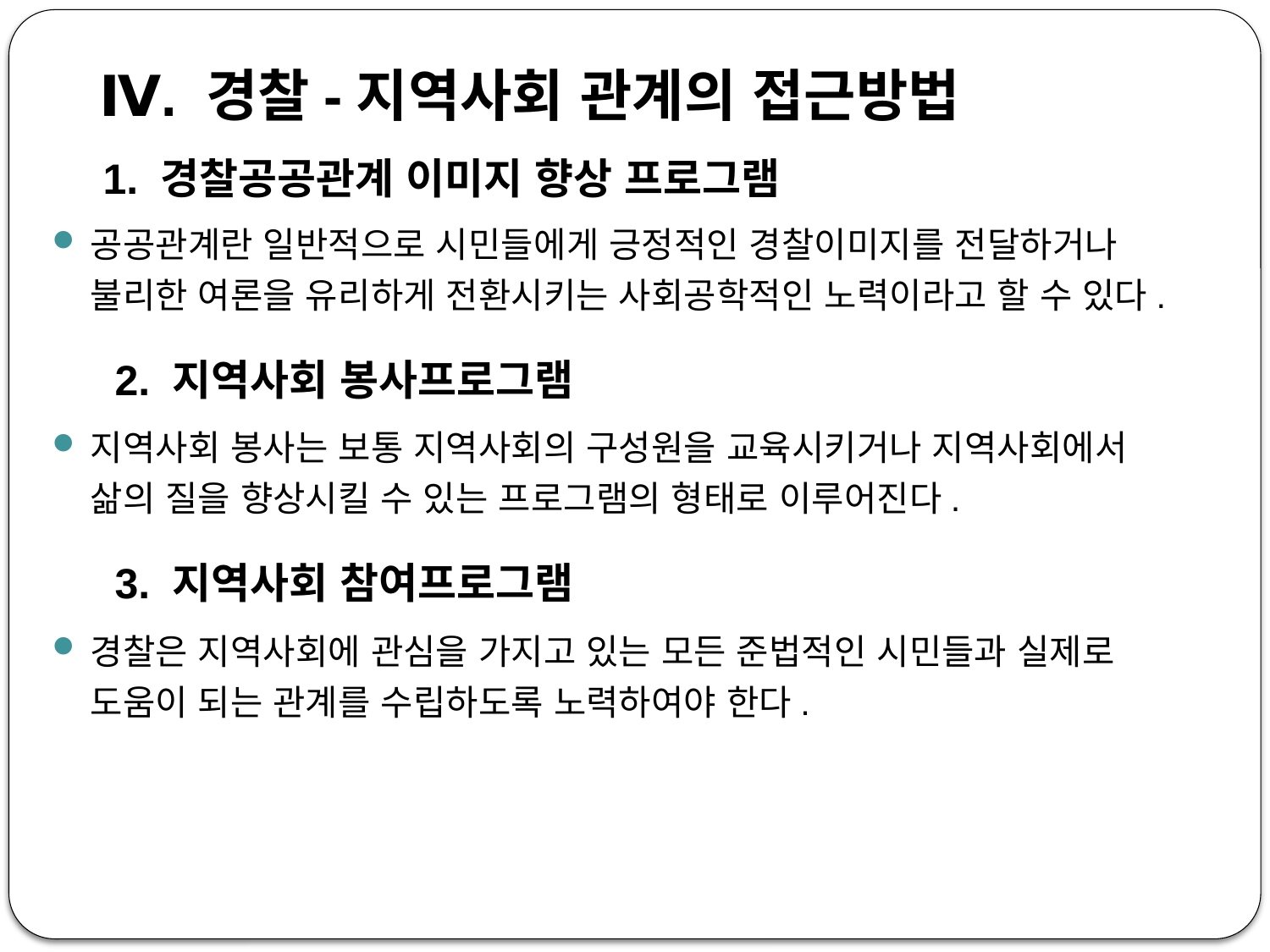

Ⅳ. 경찰-지역사회 관계의 접근방법
    1. 경찰공공관계 이미지 향상 프로그램
공공관계란 일반적으로 시민들에게 긍정적인 경찰이미지를 전달하거나 불리한 여론을 유리하게 전환시키는 사회공학적인 노력이라고 할 수 있다.
    2. 지역사회 봉사프로그램
지역사회 봉사는 보통 지역사회의 구성원을 교육시키거나 지역사회에서 삶의 질을 향상시킬 수 있는 프로그램의 형태로 이루어진다.
    3. 지역사회 참여프로그램
경찰은 지역사회에 관심을 가지고 있는 모든 준법적인 시민들과 실제로 도움이 되는 관계를 수립하도록 노력하여야 한다.